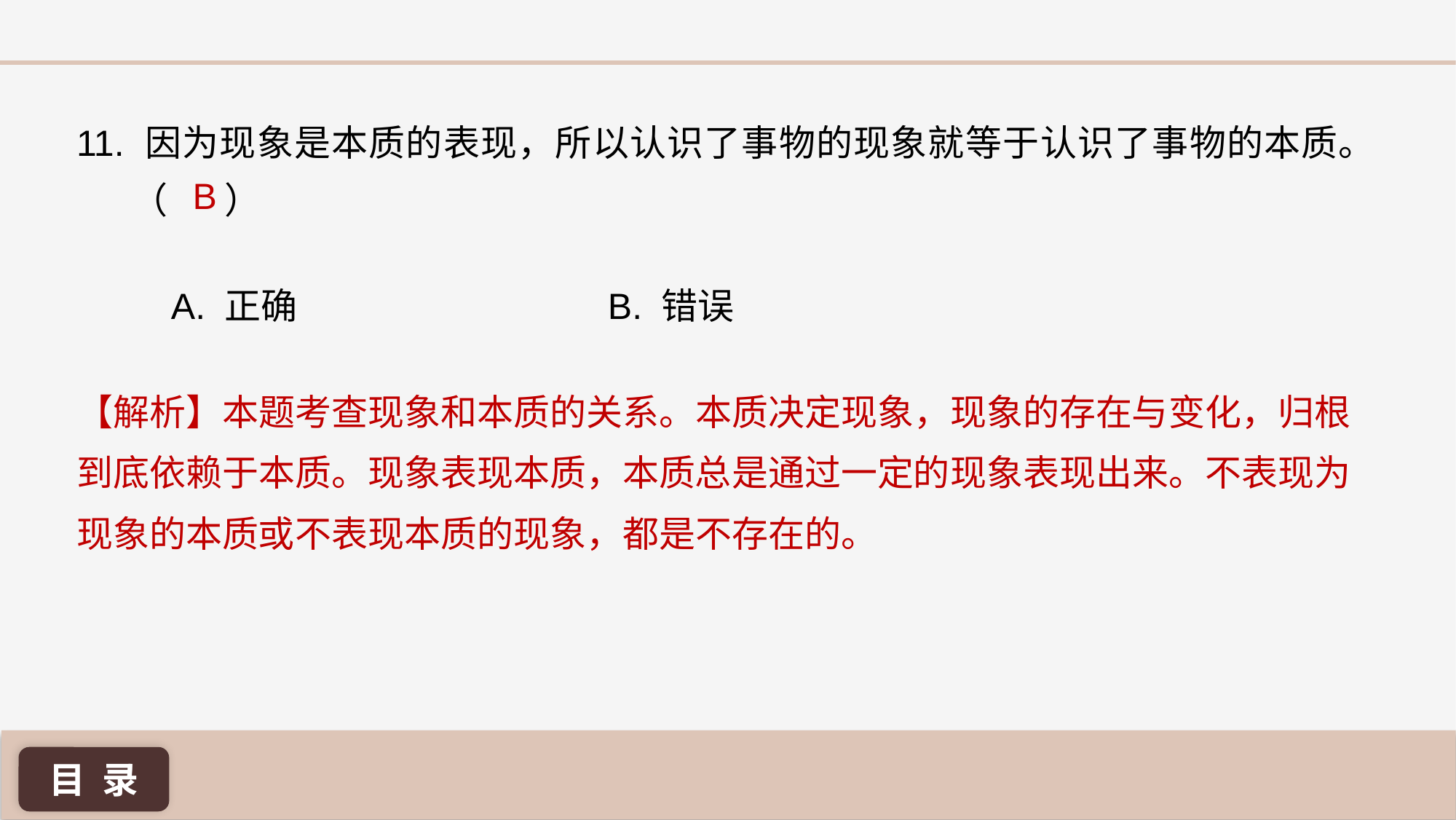

11. 因为现象是本质的表现，所以认识了事物的现象就等于认识了事物的本质。（       ）
B
A. 正确 			B. 错误
【解析】本题考查现象和本质的关系。本质决定现象，现象的存在与变化，归根到底依赖于本质。现象表现本质，本质总是通过一定的现象表现出来。不表现为现象的本质或不表现本质的现象，都是不存在的。